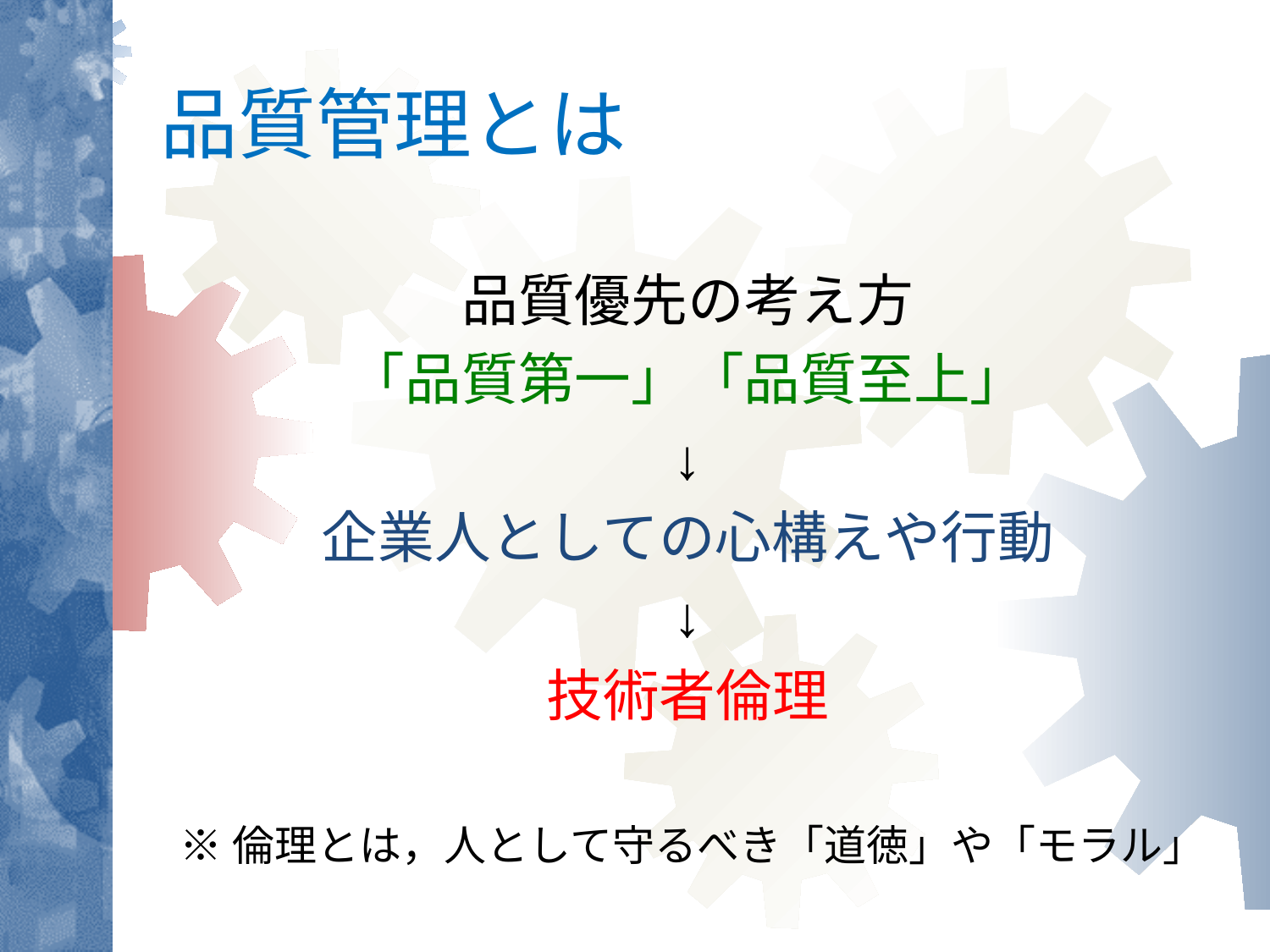

# 品質管理とは
品質優先の考え方
「品質第一」「品質至上」
↓
企業人としての心構えや行動
↓
技術者倫理
※倫理とは，人として守るべき「道徳」や「モラル」